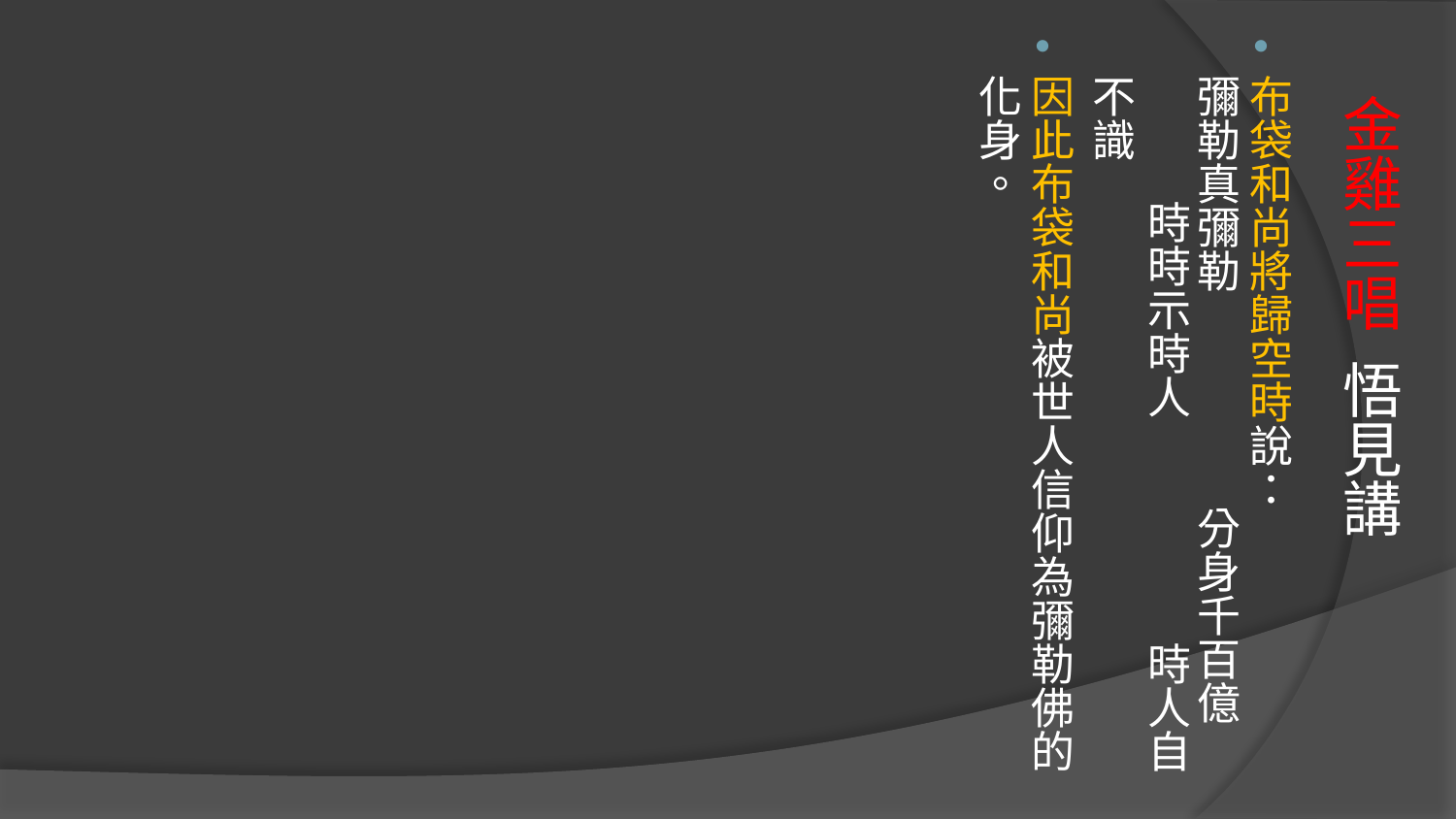

布袋和尚將歸空時說：                          彌勒真彌勒                      分身千百億                    時時示時人                       時人自不識
因此布袋和尚被世人信仰為彌勒佛的化身。

# 金雞三唱  悟見講